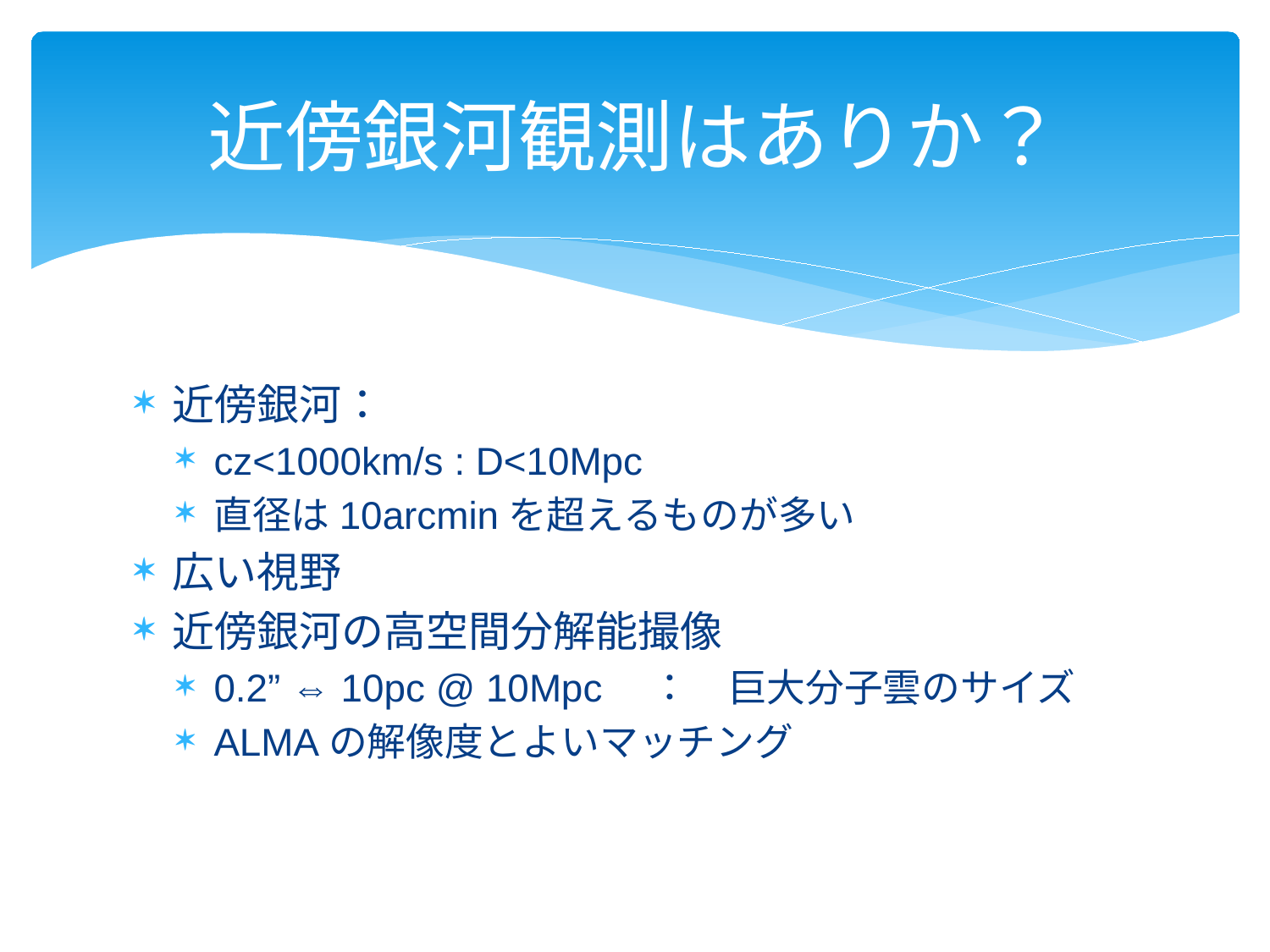

# 近傍銀河観測はありか？
近傍銀河：
cz<1000km/s : D<10Mpc
直径は10arcminを超えるものが多い
広い視野
近傍銀河の高空間分解能撮像
0.2” ⇔ 10pc @ 10Mpc　：　巨大分子雲のサイズ
ALMAの解像度とよいマッチング